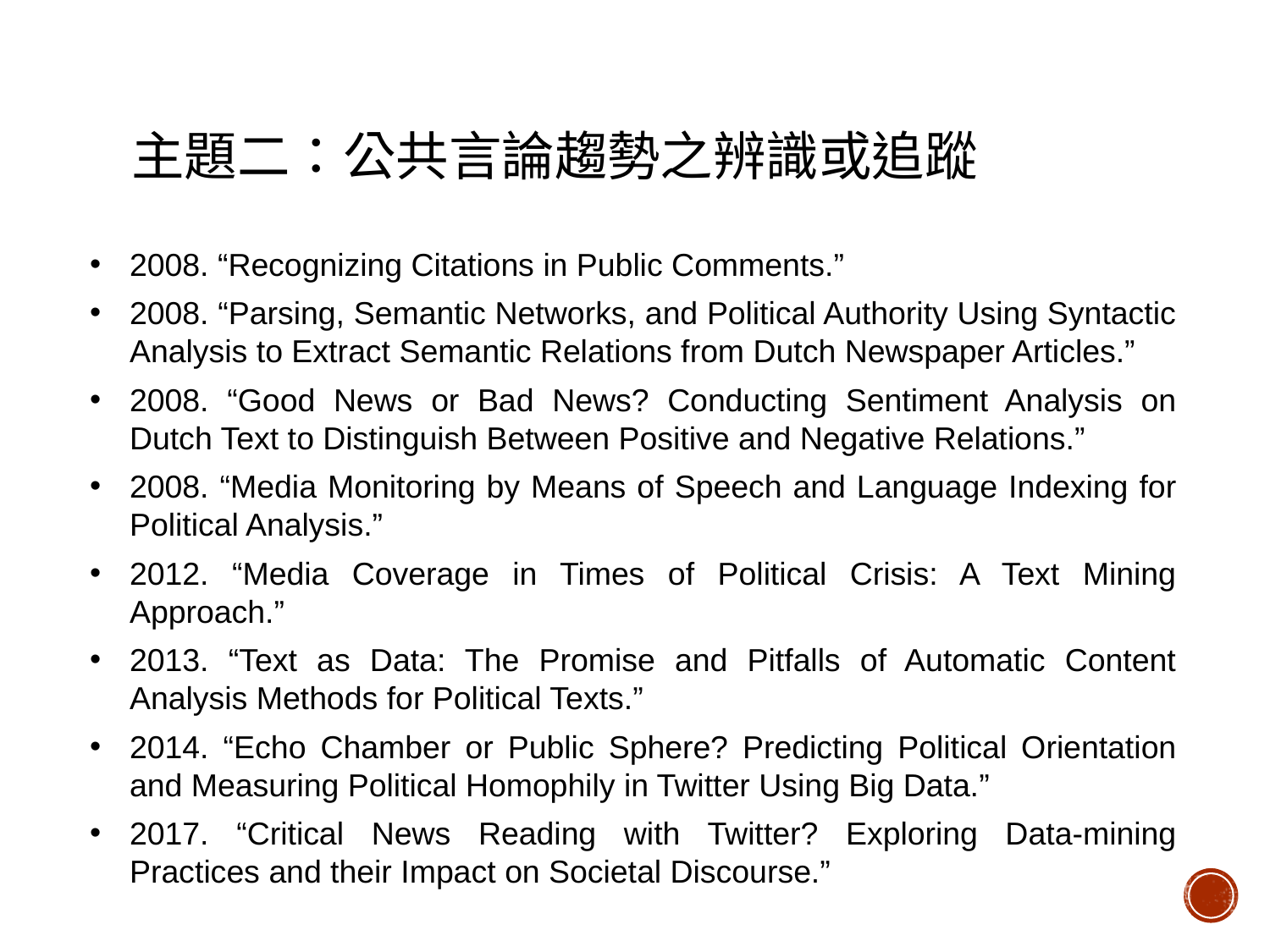

# 主題二：公共言論趨勢之辨識或追蹤
2008. “Recognizing Citations in Public Comments.”
2008. “Parsing, Semantic Networks, and Political Authority Using Syntactic Analysis to Extract Semantic Relations from Dutch Newspaper Articles.”
2008. “Good News or Bad News? Conducting Sentiment Analysis on Dutch Text to Distinguish Between Positive and Negative Relations.”
2008. “Media Monitoring by Means of Speech and Language Indexing for Political Analysis.”
2012. “Media Coverage in Times of Political Crisis: A Text Mining Approach.”
2013. “Text as Data: The Promise and Pitfalls of Automatic Content Analysis Methods for Political Texts.”
2014. “Echo Chamber or Public Sphere? Predicting Political Orientation and Measuring Political Homophily in Twitter Using Big Data.”
2017. “Critical News Reading with Twitter? Exploring Data-mining Practices and their Impact on Societal Discourse.”